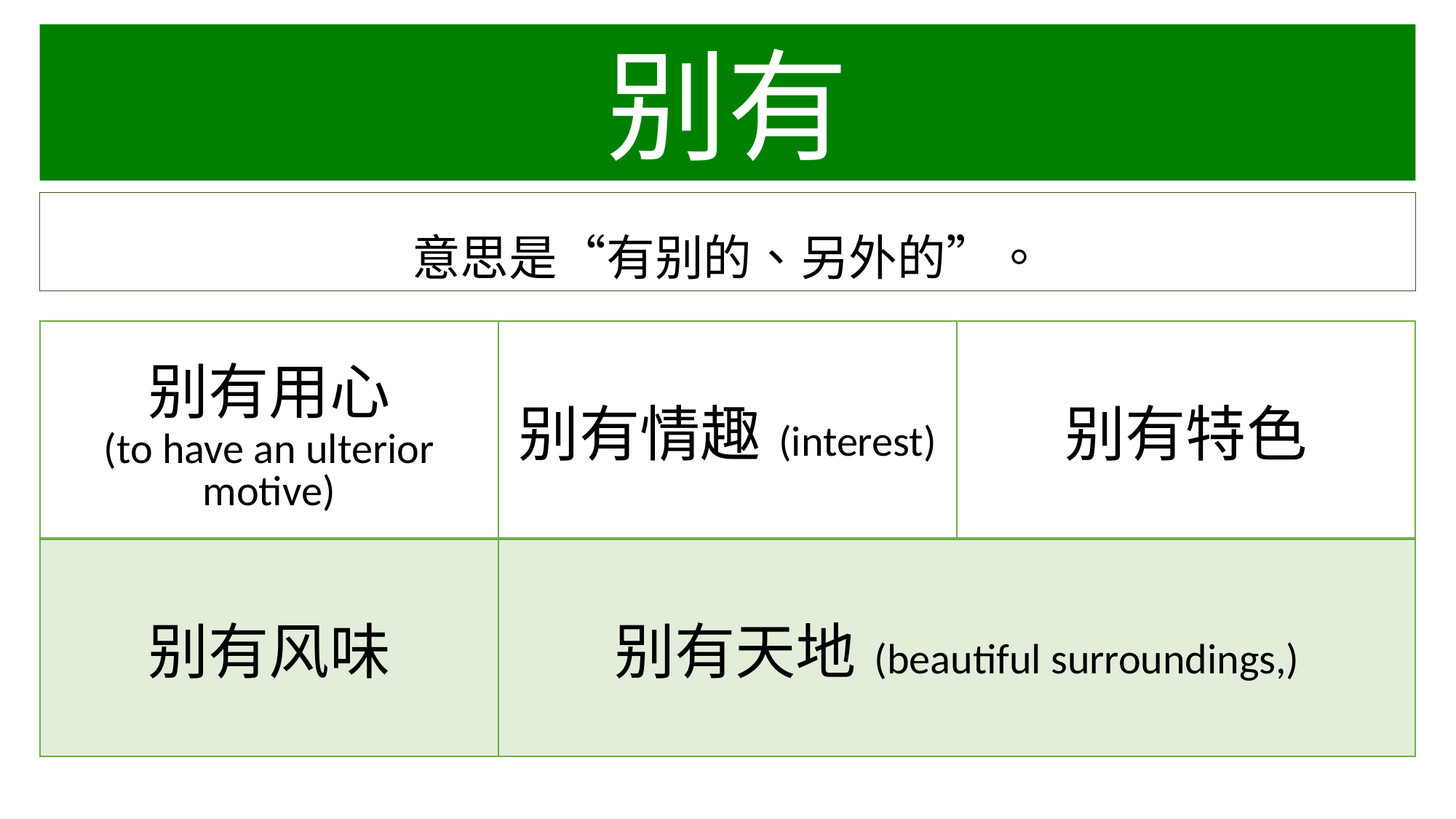

别有
意思是“有别的、另外的”。
| 别有用心 (to have an ulterior motive) | 别有情趣(interest) | 别有特色 |
| --- | --- | --- |
| 别有风味 | 别有天地(beautiful surroundings,) |  |